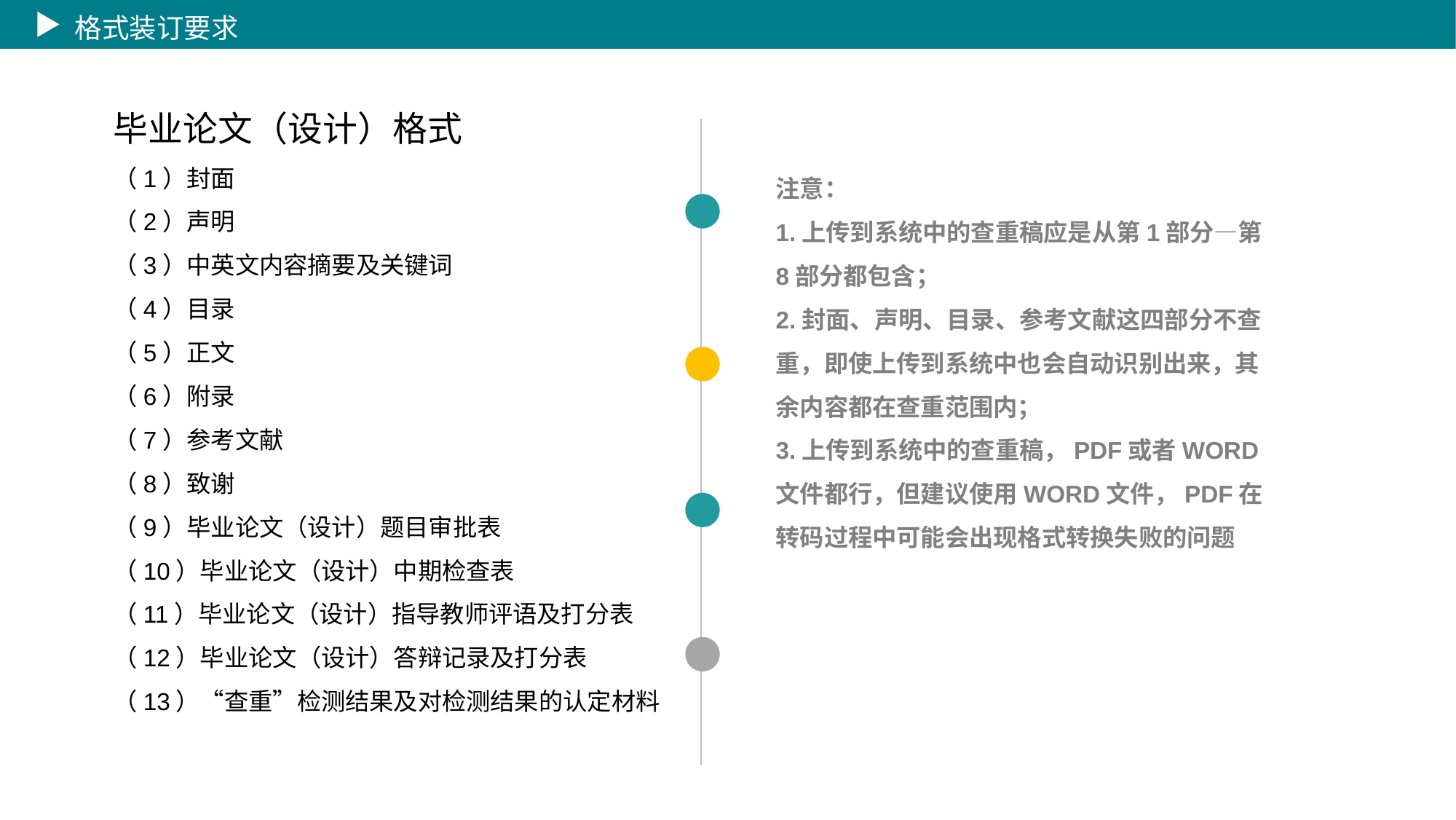

格式装订要求

毕业论文（设计）格式
（1）封面
（2）声明
（3）中英文内容摘要及关键词
（4）目录
（5）正文
（6）附录
（7）参考文献
（8）致谢
（9）毕业论文（设计）题目审批表
（10）毕业论文（设计）中期检查表
（11）毕业论文（设计）指导教师评语及打分表
（12）毕业论文（设计）答辩记录及打分表
（13）“查重”检测结果及对检测结果的认定材料
注意：
1.上传到系统中的查重稿应是从第1部分—第8部分都包含；
2.封面、声明、目录、参考文献这四部分不查重，即使上传到系统中也会自动识别出来，其余内容都在查重范围内；
3.上传到系统中的查重稿，PDF或者WORD文件都行，但建议使用WORD文件，PDF在转码过程中可能会出现格式转换失败的问题